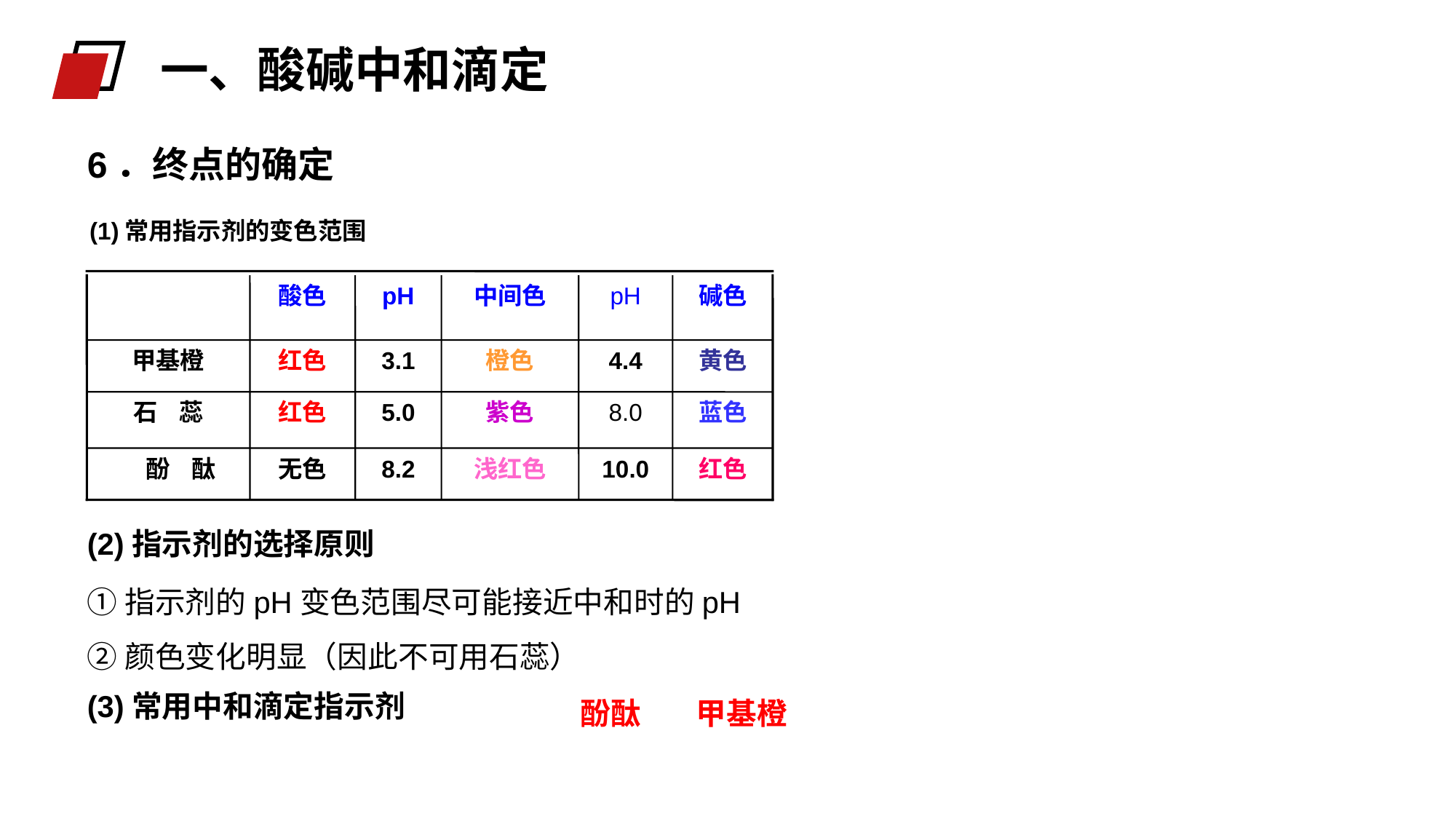

一、酸碱中和滴定
6．终点的确定
(1)常用指示剂的变色范围

酸色

pH

中间色

pH

碱色

甲基橙

红色
3.1
橙色
4.4
黄色
石    蕊

红色
5.0
紫色
8.0
蓝色

酚    酞
无色
8.2
浅红色
10.0
红色

(2)指示剂的选择原则
①指示剂的pH变色范围尽可能接近中和时的pH
②颜色变化明显（因此不可用石蕊）
(3)常用中和滴定指示剂
酚酞        甲基橙